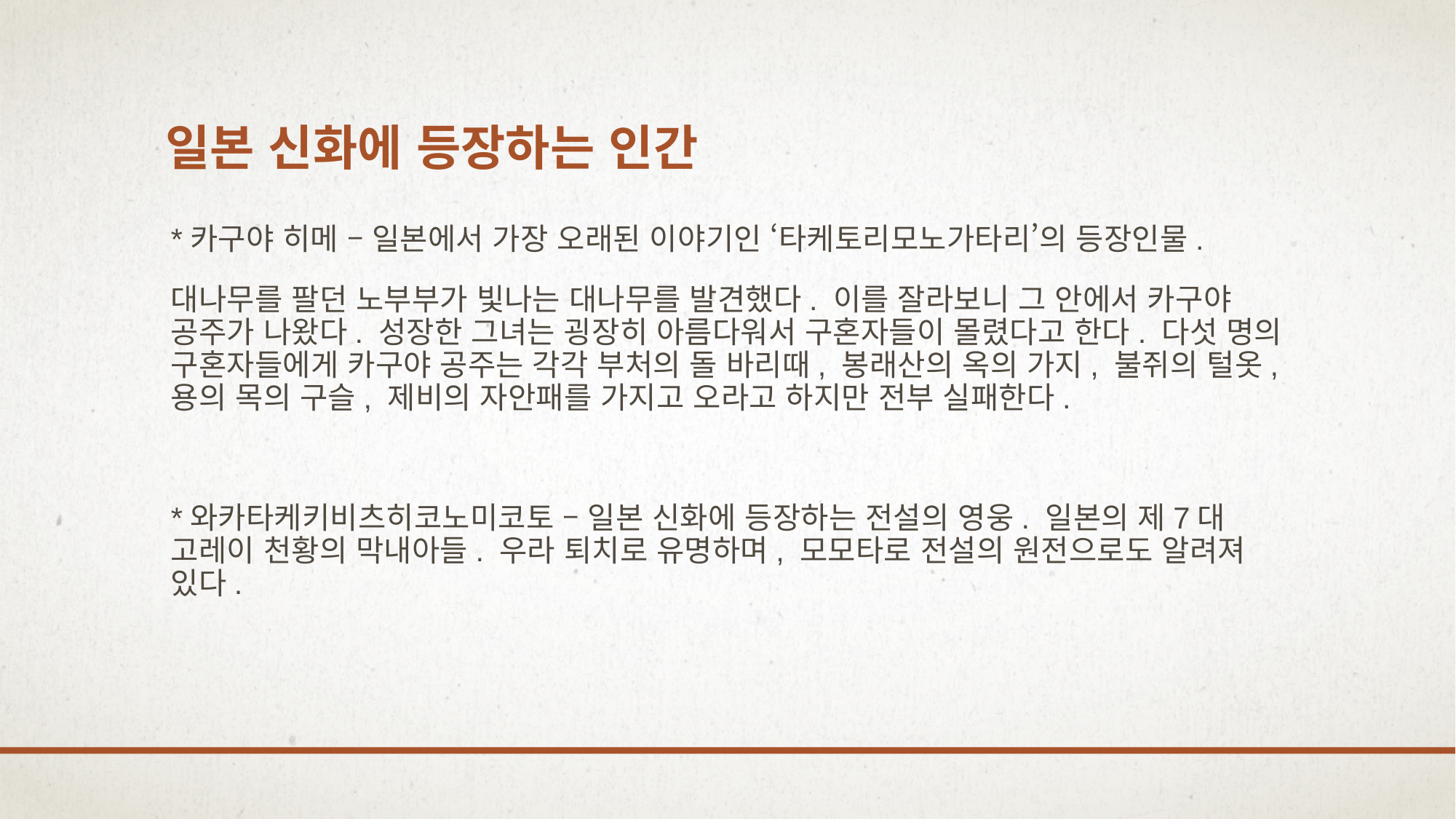

# 일본 신화에 등장하는 인간
*카구야 히메 – 일본에서 가장 오래된 이야기인 ‘타케토리모노가타리’의 등장인물.
대나무를 팔던 노부부가 빛나는 대나무를 발견했다. 이를 잘라보니 그 안에서 카구야 공주가 나왔다. 성장한 그녀는 굉장히 아름다워서 구혼자들이 몰렸다고 한다. 다섯 명의 구혼자들에게 카구야 공주는 각각 부처의 돌 바리때, 봉래산의 옥의 가지, 불쥐의 털옷, 용의 목의 구슬, 제비의 자안패를 가지고 오라고 하지만 전부 실패한다.

*와카타케키비츠히코노미코토 – 일본 신화에 등장하는 전설의 영웅. 일본의 제7대 고레이 천황의 막내아들. 우라 퇴치로 유명하며, 모모타로 전설의 원전으로도 알려져 있다.